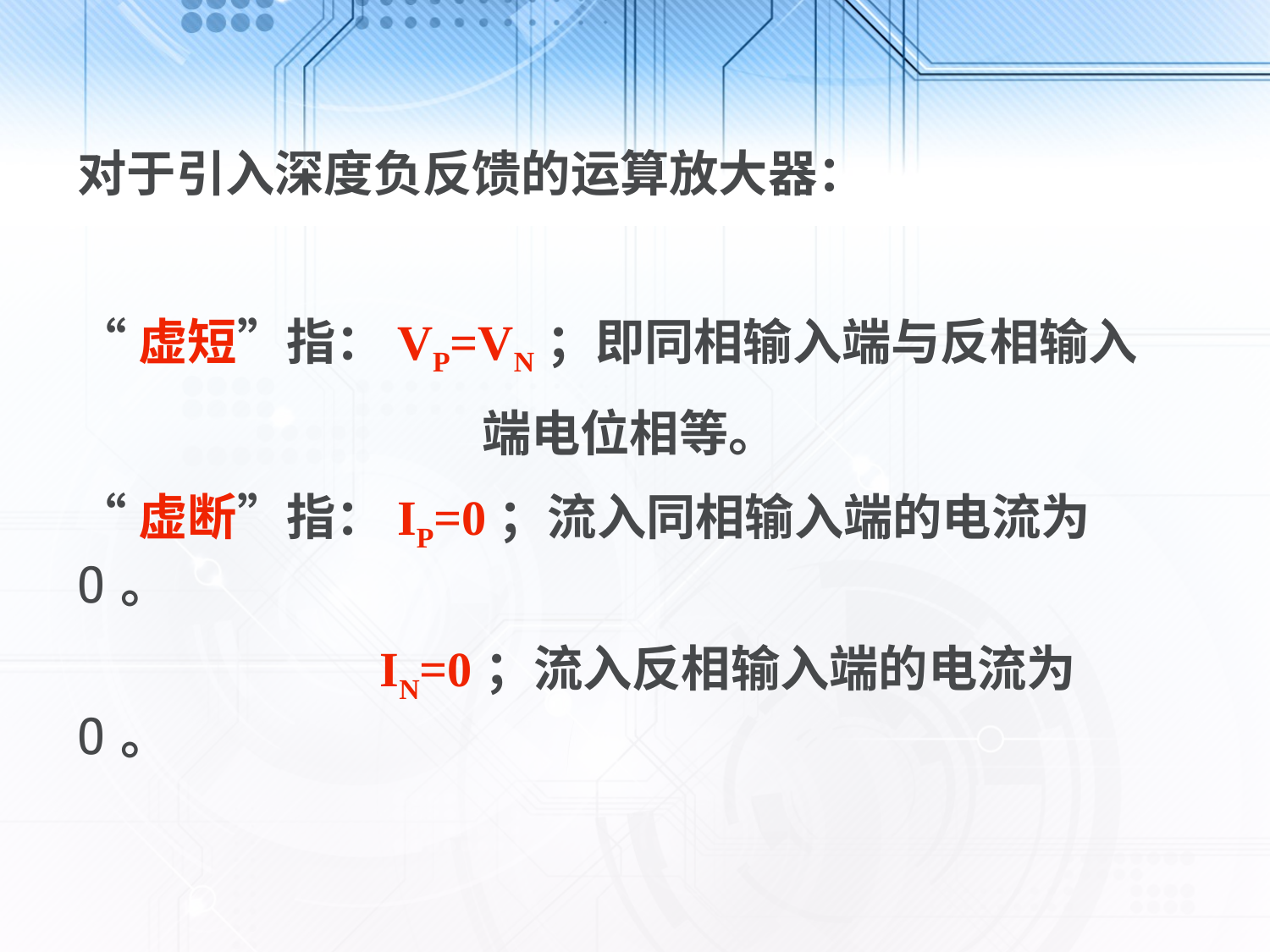

对于引入深度负反馈的运算放大器：

“虚短”指：VP=VN；即同相输入端与反相输入
                                   端电位相等。
“虚断”指：IP=0；流入同相输入端的电流为0。
                     IN=0；流入反相输入端的电流为0。